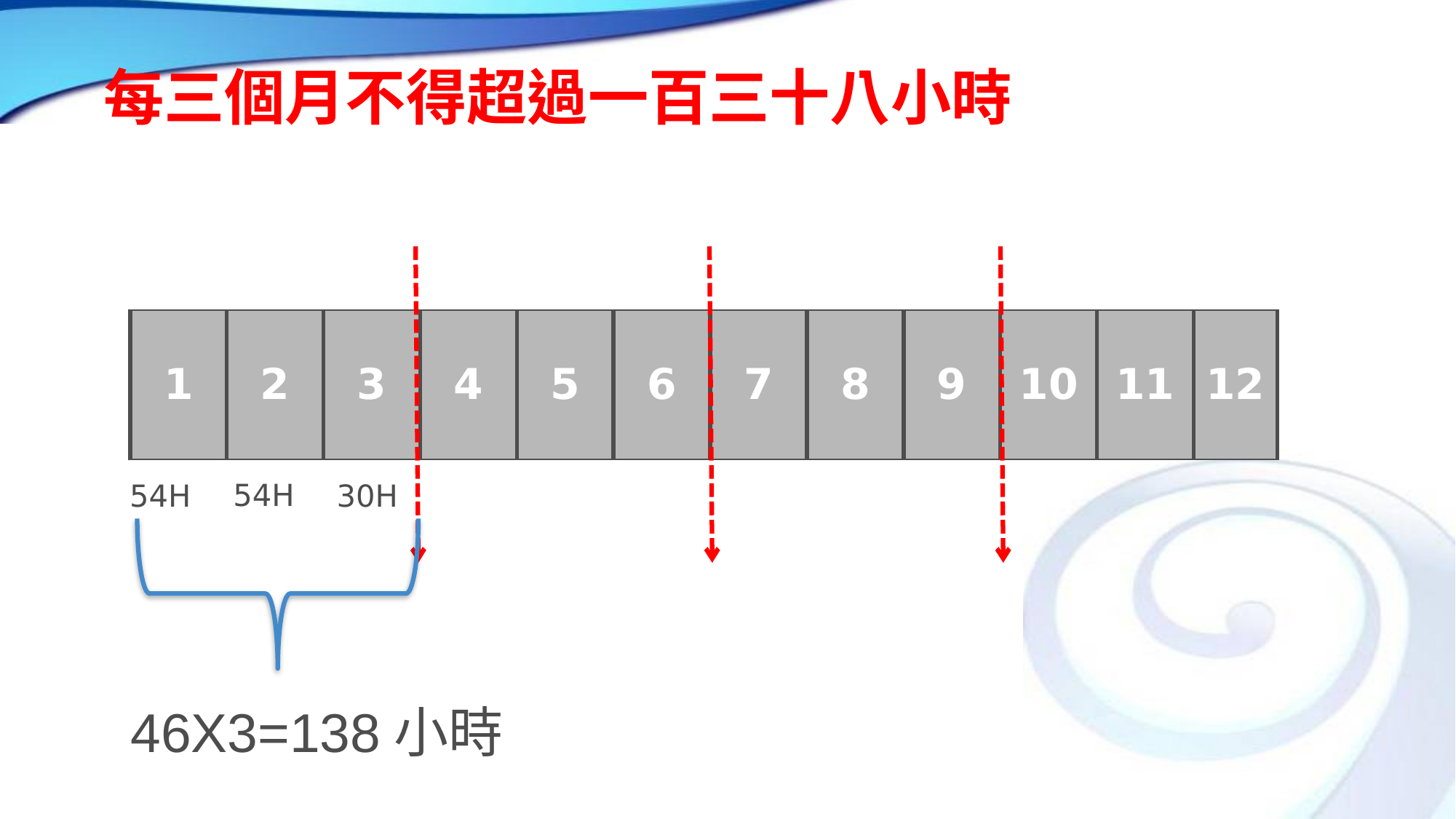

# 每三個月不得超過一百三十八小時
| 1 | 2 | 3 | 4 | 5 | 6 | 7 | 8 | 9 | 10 | 11 | 12 |
| --- | --- | --- | --- | --- | --- | --- | --- | --- | --- | --- | --- |

54H
54H
30H
46X3=138小時